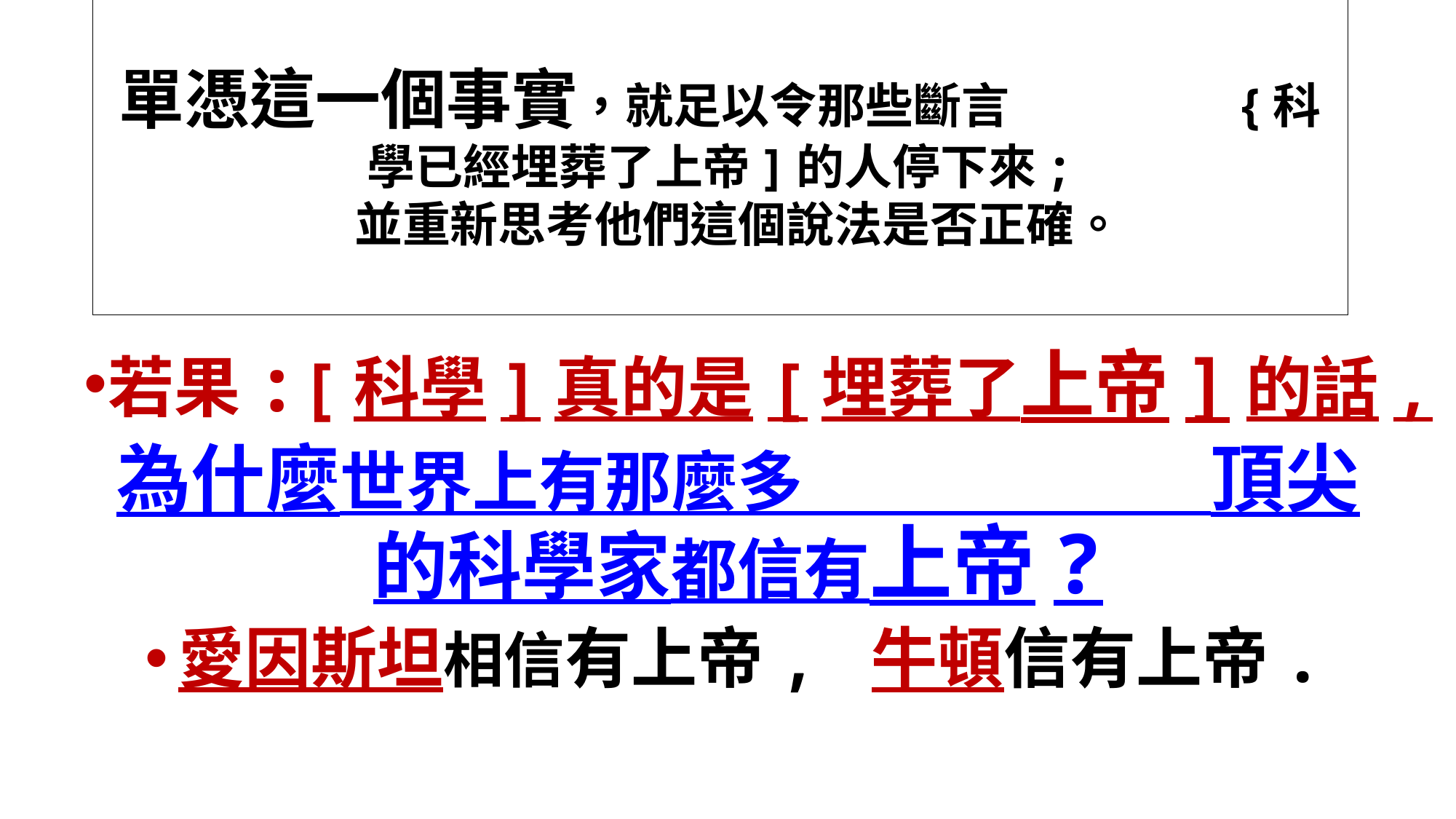

# 單憑這一個事實，就足以令那些斷言                    {科學已經埋葬了上帝]的人停下來; 並重新思考他們這個說法是否正確。

若果:[科學]真的是[埋葬了上帝]的話,
為什麼世界上有那麼多                           頂尖的科學家都信有上帝?
愛因斯坦相信有上帝, 牛頓信有上帝.